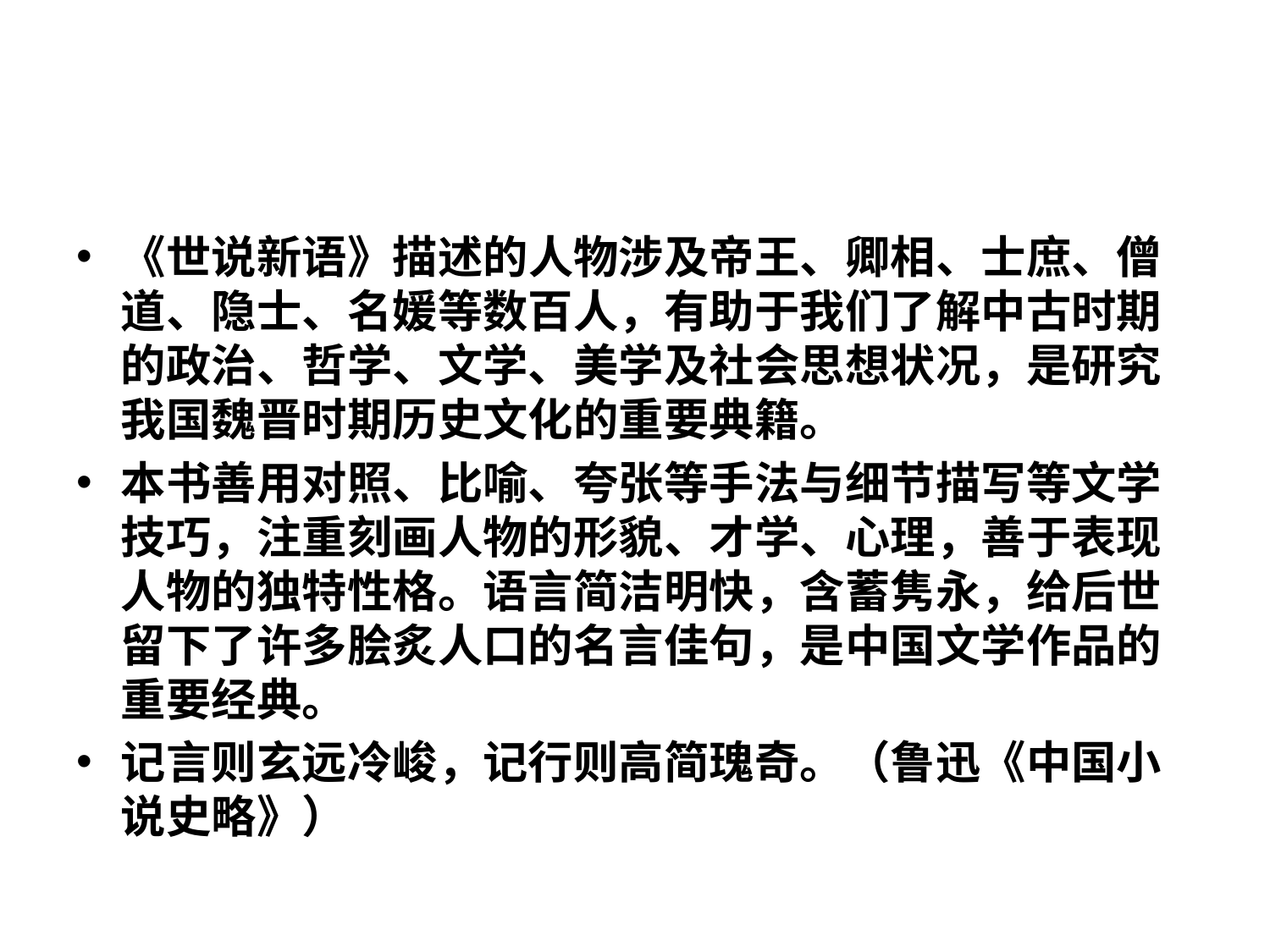

#
《世说新语》描述的人物涉及帝王、卿相、士庶、僧道、隐士、名媛等数百人，有助于我们了解中古时期的政治、哲学、文学、美学及社会思想状况，是研究我国魏晋时期历史文化的重要典籍。
本书善用对照、比喻、夸张等手法与细节描写等文学技巧，注重刻画人物的形貌、才学、心理，善于表现人物的独特性格。语言简洁明快，含蓄隽永，给后世留下了许多脍炙人口的名言佳句，是中国文学作品的重要经典。
记言则玄远冷峻，记行则高简瑰奇。（鲁迅《中国小说史略》）